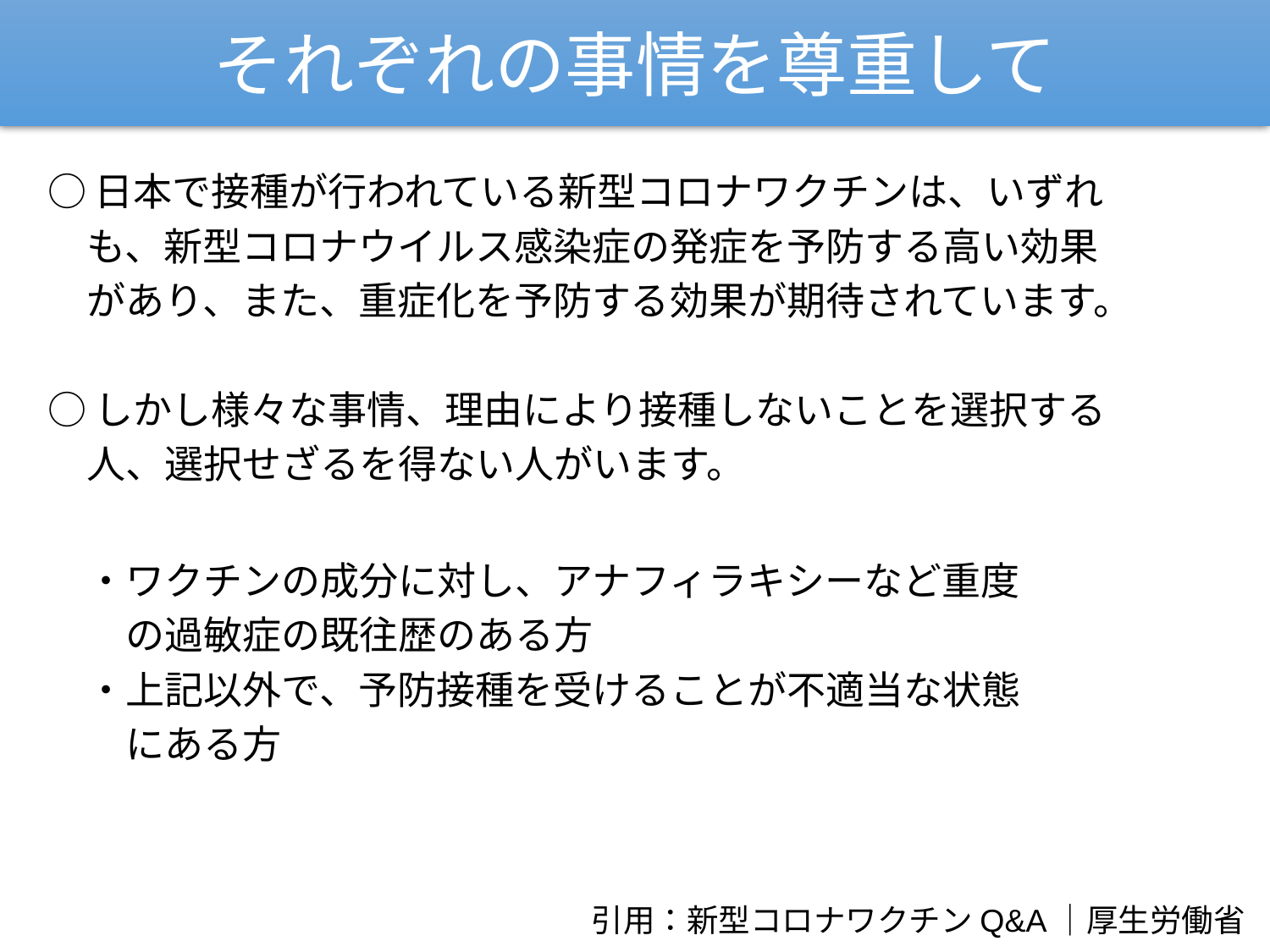

それぞれの事情を尊重して
○日本で接種が行われている新型コロナワクチンは、いずれ
　も、新型コロナウイルス感染症の発症を予防する高い効果
　があり、また、重症化を予防する効果が期待されています。

○しかし様々な事情、理由により接種しないことを選択する
　人、選択せざるを得ない人がいます。

　・ワクチンの成分に対し、アナフィラキシーなど重度
　　の過敏症の既往歴のある方
　・上記以外で、予防接種を受けることが不適当な状態
　　にある方

引用：新型コロナワクチンQ&A｜厚生労働省